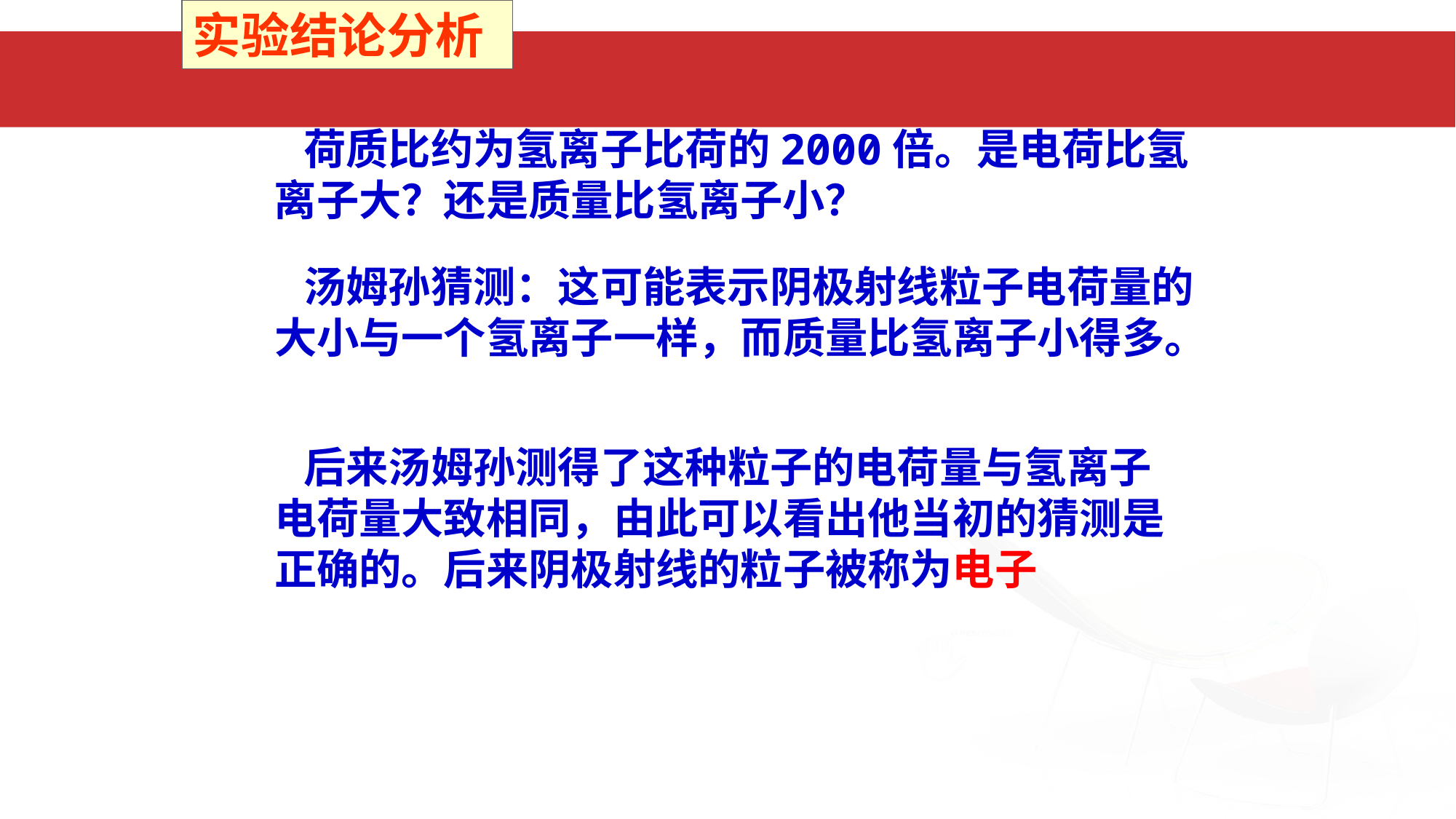

实验结论分析
  荷质比约为氢离子比荷的2000倍。是电荷比氢离子大？还是质量比氢离子小？
  汤姆孙猜测：这可能表示阴极射线粒子电荷量的大小与一个氢离子一样，而质量比氢离子小得多。
  后来汤姆孙测得了这种粒子的电荷量与氢离子电荷量大致相同，由此可以看出他当初的猜测是正确的。后来阴极射线的粒子被称为电子